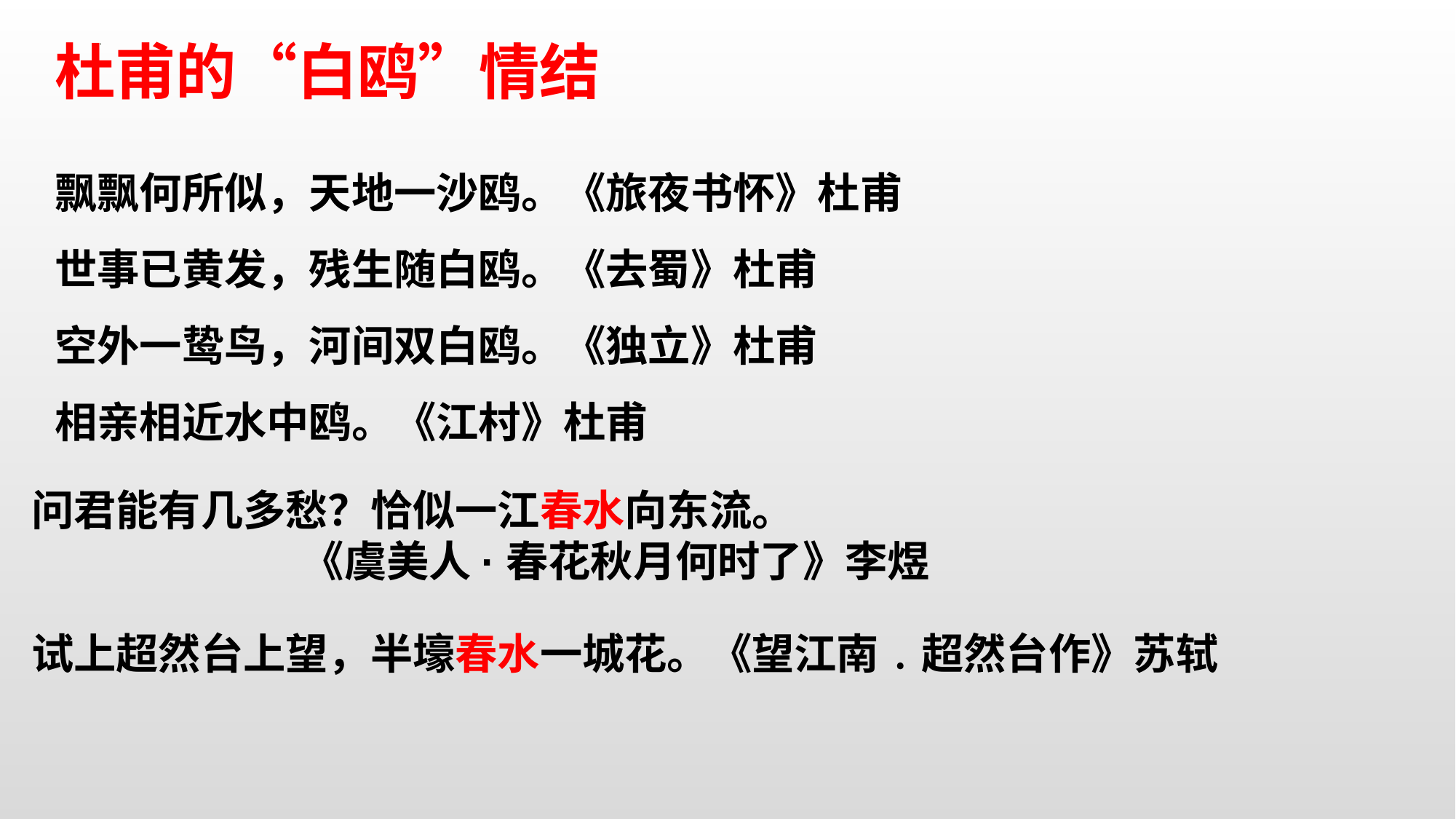

杜甫的“白鸥”情结
飘飘何所似，天地一沙鸥。《旅夜书怀》杜甫
世事已黄发，残生随白鸥。《去蜀》杜甫
空外一鸷鸟，河间双白鸥。《独立》杜甫
相亲相近水中鸥。《江村》杜甫
问君能有几多愁？恰似一江春水向东流。
                           《虞美人·春花秋月何时了》李煜
试上超然台上望，半壕春水一城花。《望江南﹒超然台作》苏轼